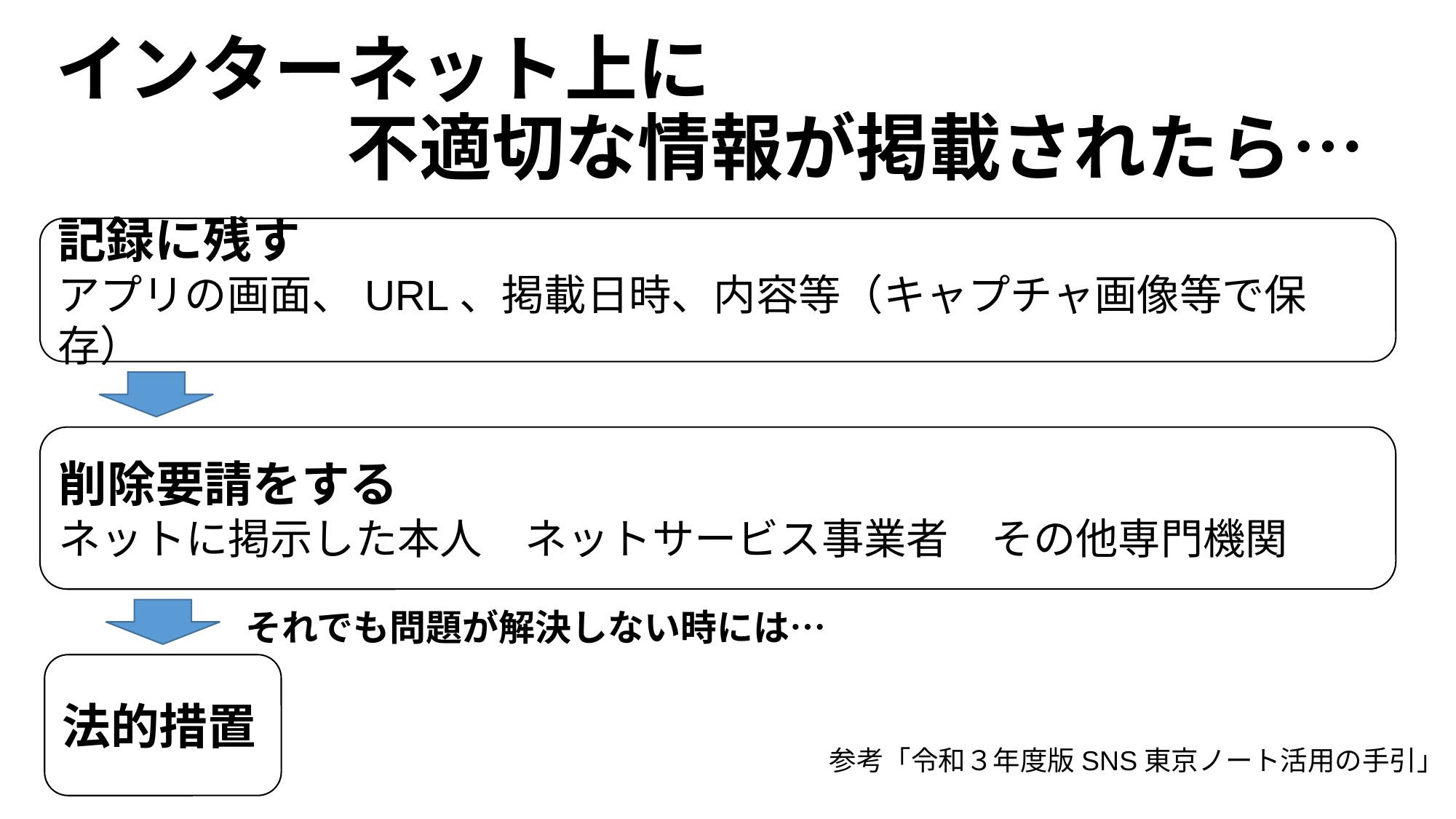

# インターネット上に 　　　　不適切な情報が掲載されたら…
記録に残す
アプリの画面、URL、掲載日時、内容等（キャプチャ画像等で保存）

削除要請をする
ネットに掲示した本人　ネットサービス事業者　その他専門機関
それでも問題が解決しない時には…

法的措置
参考「令和３年度版SNS東京ノート活用の手引」